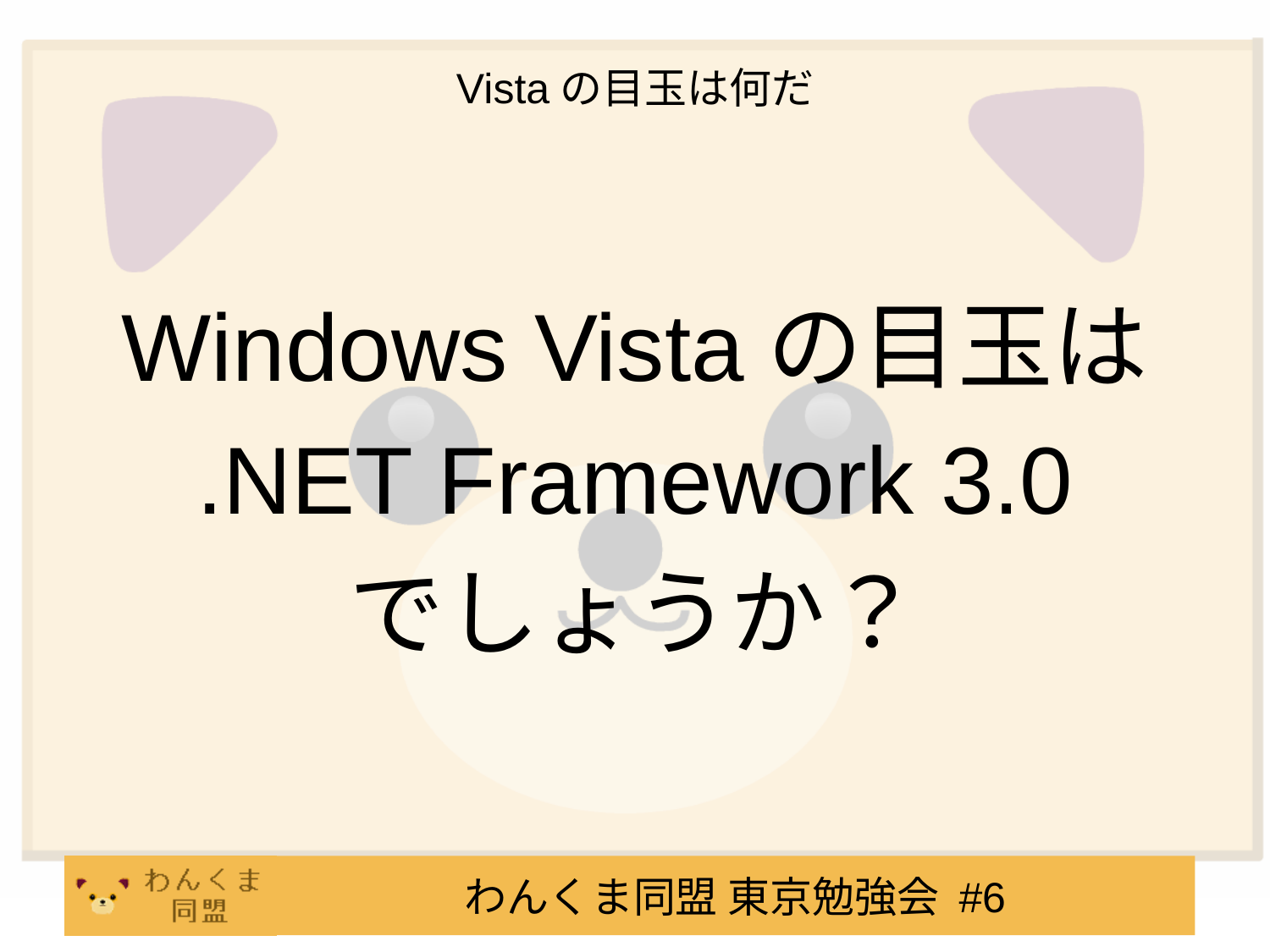

# Vistaの目玉は何だ

Windows Vistaの目玉は
.NET Framework 3.0
でしょうか？